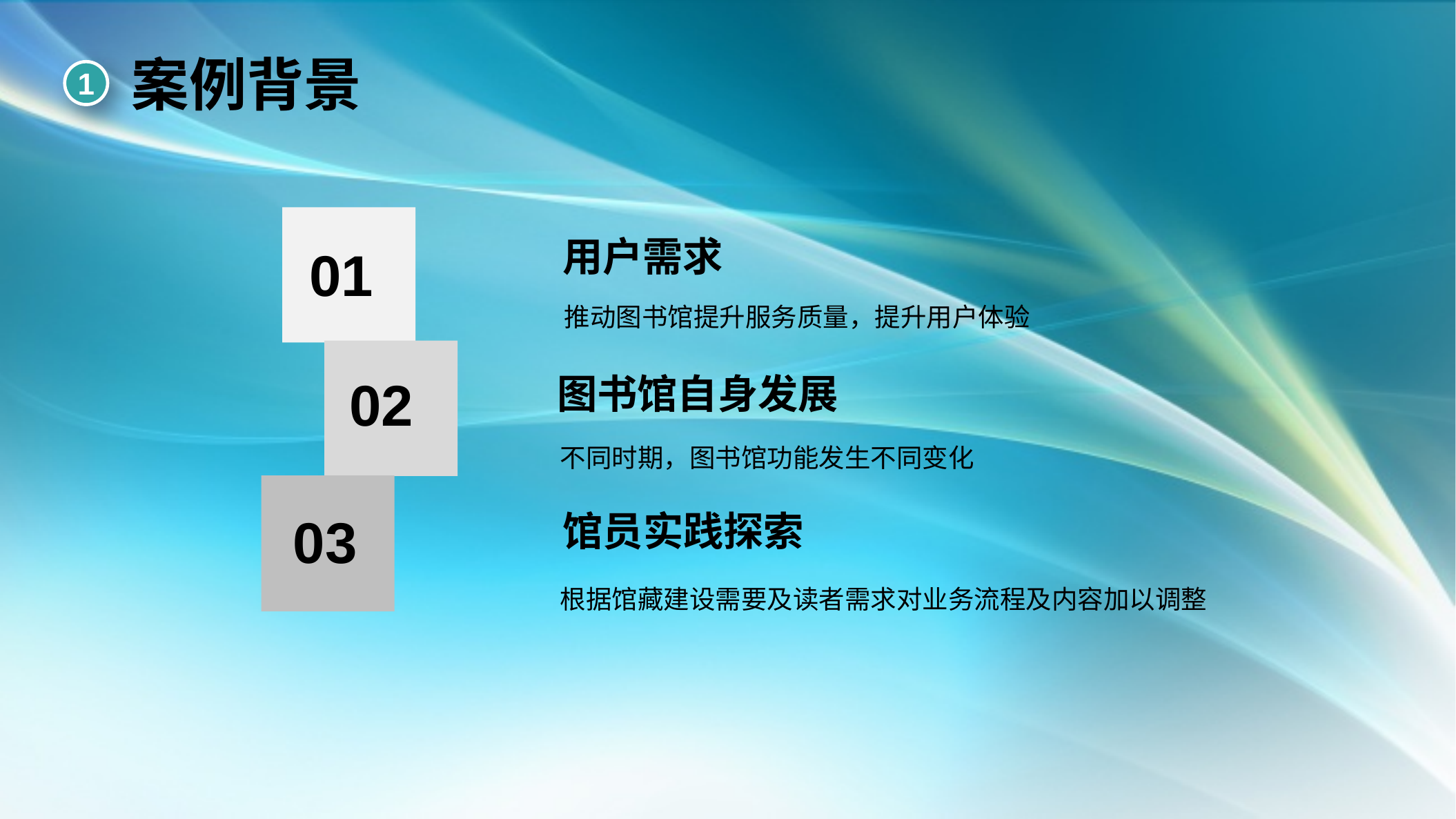

案例背景
1

用户需求
推动图书馆提升服务质量，提升用户体验
01

图书馆自身发展
不同时期，图书馆功能发生不同变化
02

馆员实践探索
根据馆藏建设需要及读者需求对业务流程及内容加以调整
03